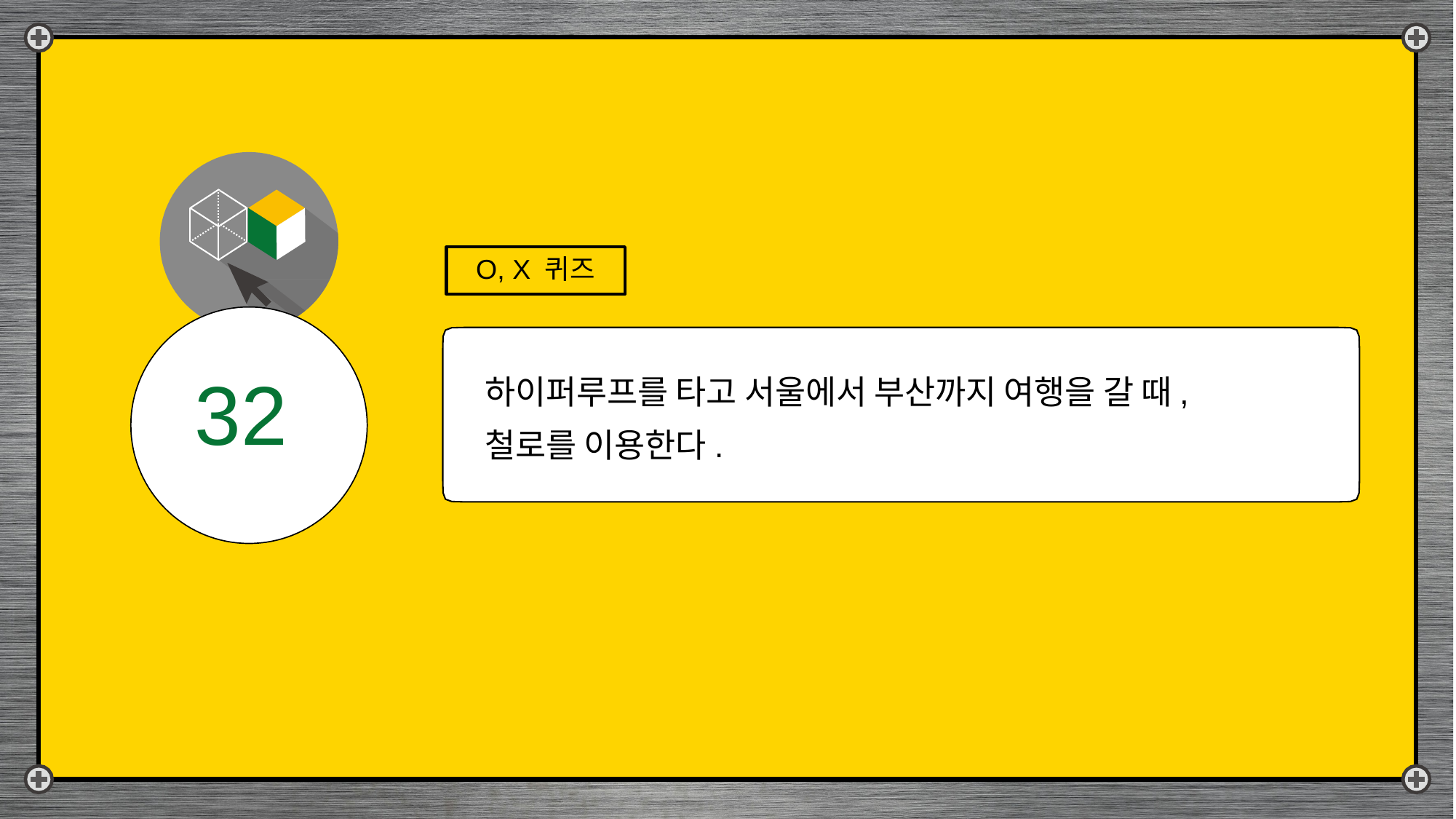

O, X 퀴즈

# 하이퍼루프를 타고 서울에서 부산까지 여행을 갈 때, 철로를 이용한다.
32